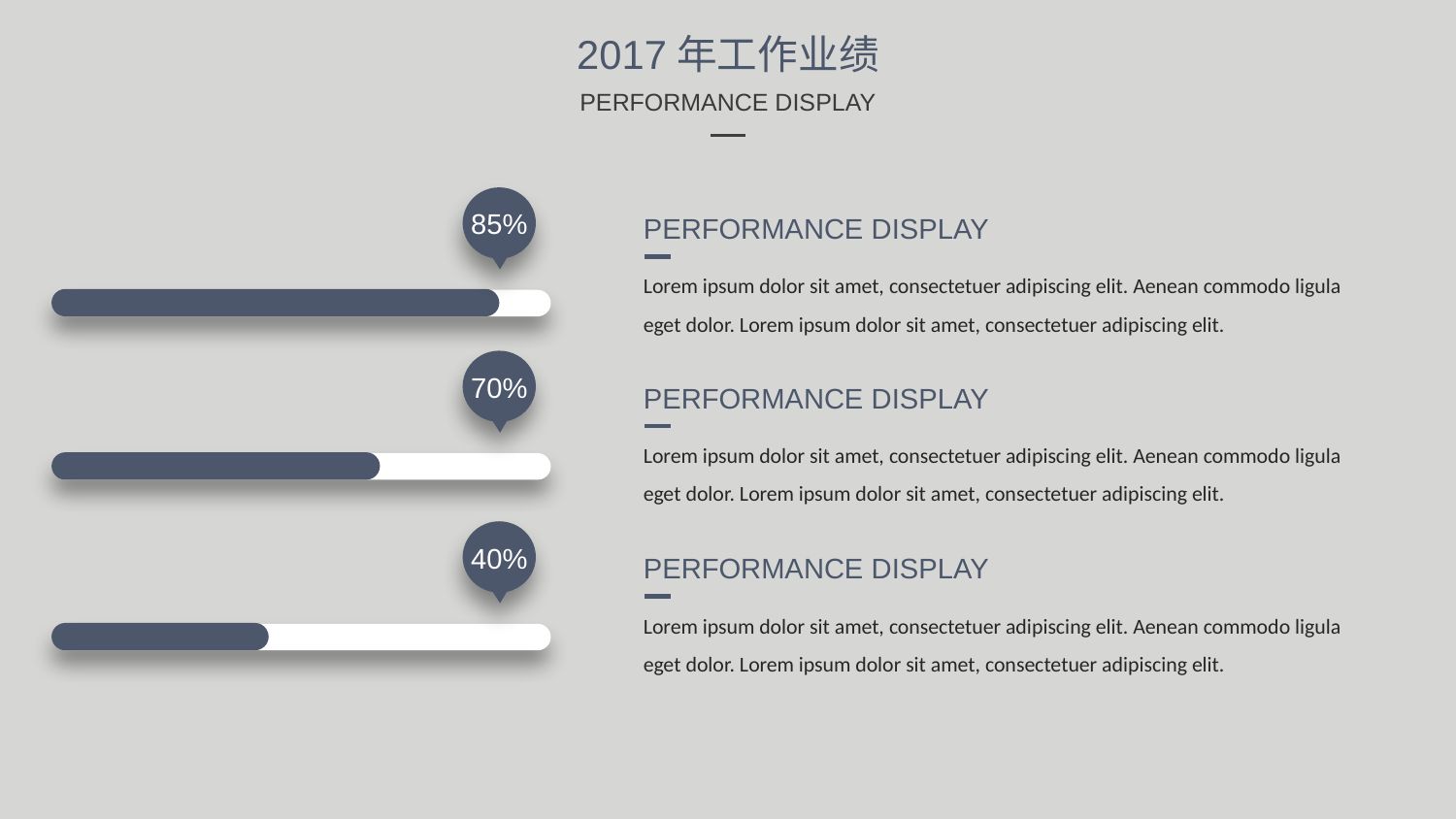

2017年工作业绩
PERFORMANCE DISPLAY

85%
PERFORMANCE DISPLAY
Lorem ipsum dolor sit amet, consectetuer adipiscing elit. Aenean commodo ligula eget dolor. Lorem ipsum dolor sit amet, consectetuer adipiscing elit.

70%
PERFORMANCE DISPLAY
Lorem ipsum dolor sit amet, consectetuer adipiscing elit. Aenean commodo ligula eget dolor. Lorem ipsum dolor sit amet, consectetuer adipiscing elit.

40%
PERFORMANCE DISPLAY
Lorem ipsum dolor sit amet, consectetuer adipiscing elit. Aenean commodo ligula eget dolor. Lorem ipsum dolor sit amet, consectetuer adipiscing elit.